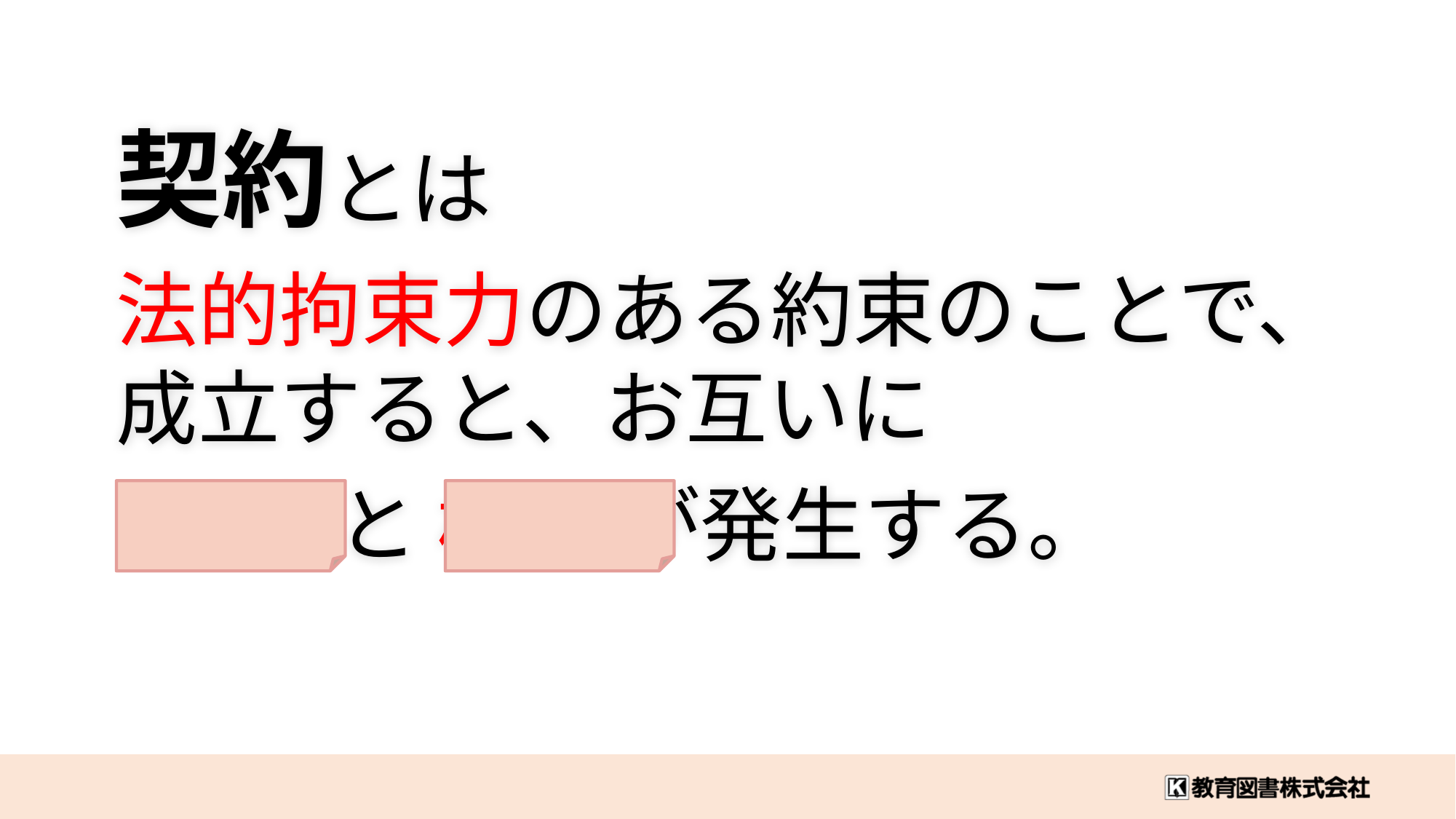

契約とは
法的拘束力のある約束のことで、成立すると、お互いに
 義務 と 権利 が発生する。